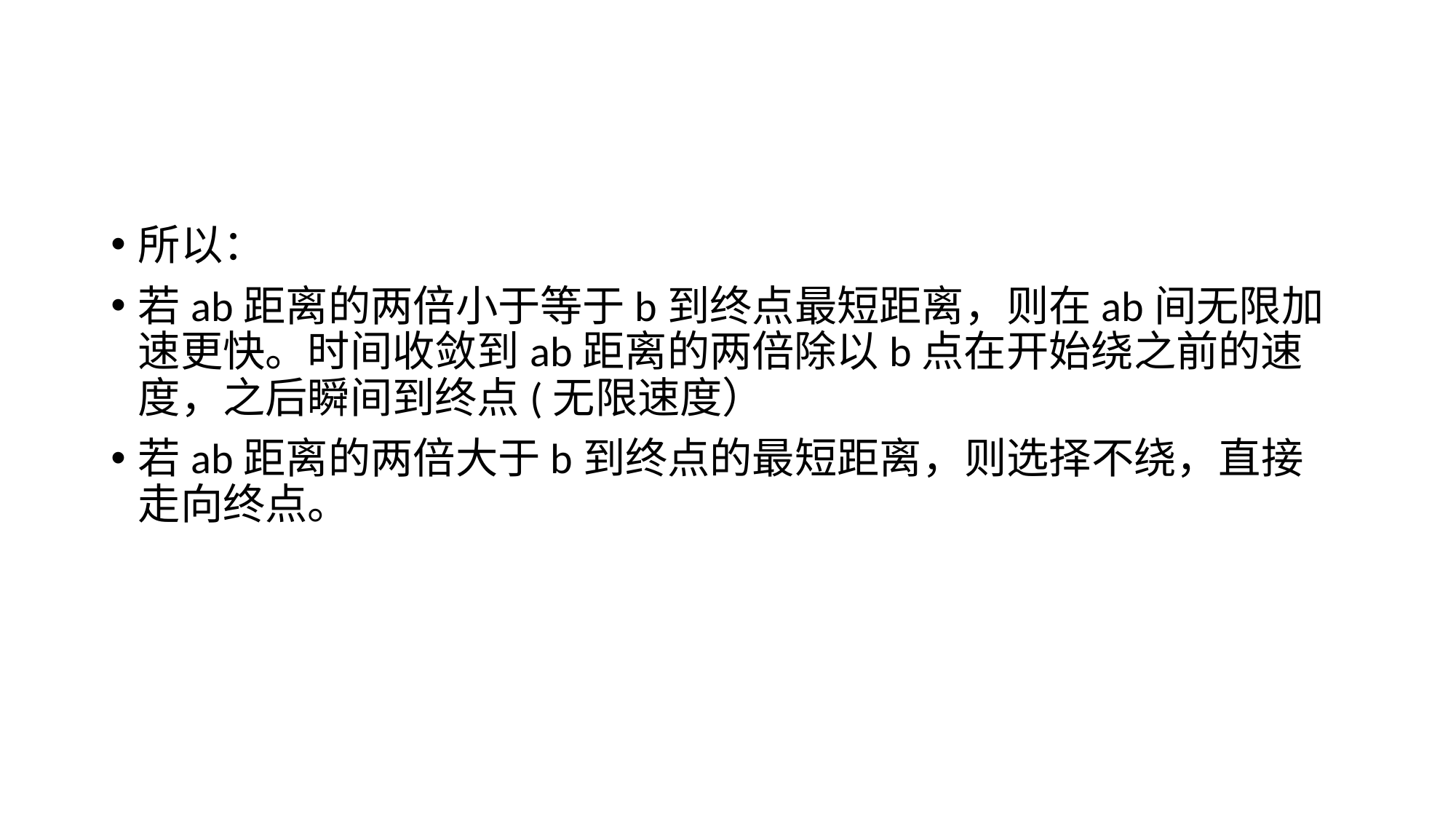

#
所以：
若ab距离的两倍小于等于b到终点最短距离，则在ab间无限加速更快。时间收敛到ab距离的两倍除以b点在开始绕之前的速度，之后瞬间到终点(无限速度）
若ab距离的两倍大于b到终点的最短距离，则选择不绕，直接走向终点。